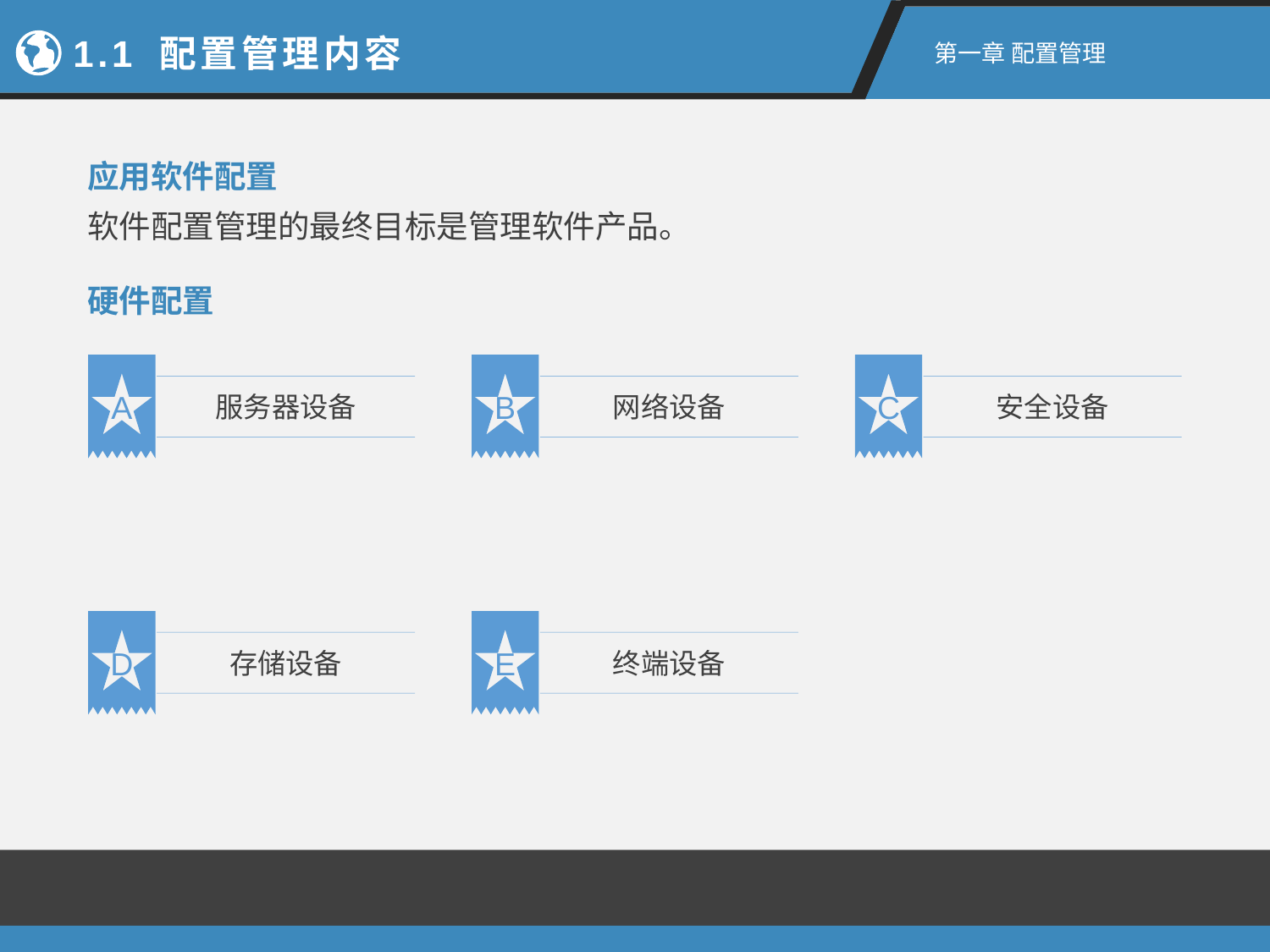

1.1 配置管理内容

第一章 配置管理
应用软件配置
软件配置管理的最终目标是管理软件产品。
硬件配置
A
服务器设备
B
网络设备
C
安全设备
D
存储设备
E
终端设备